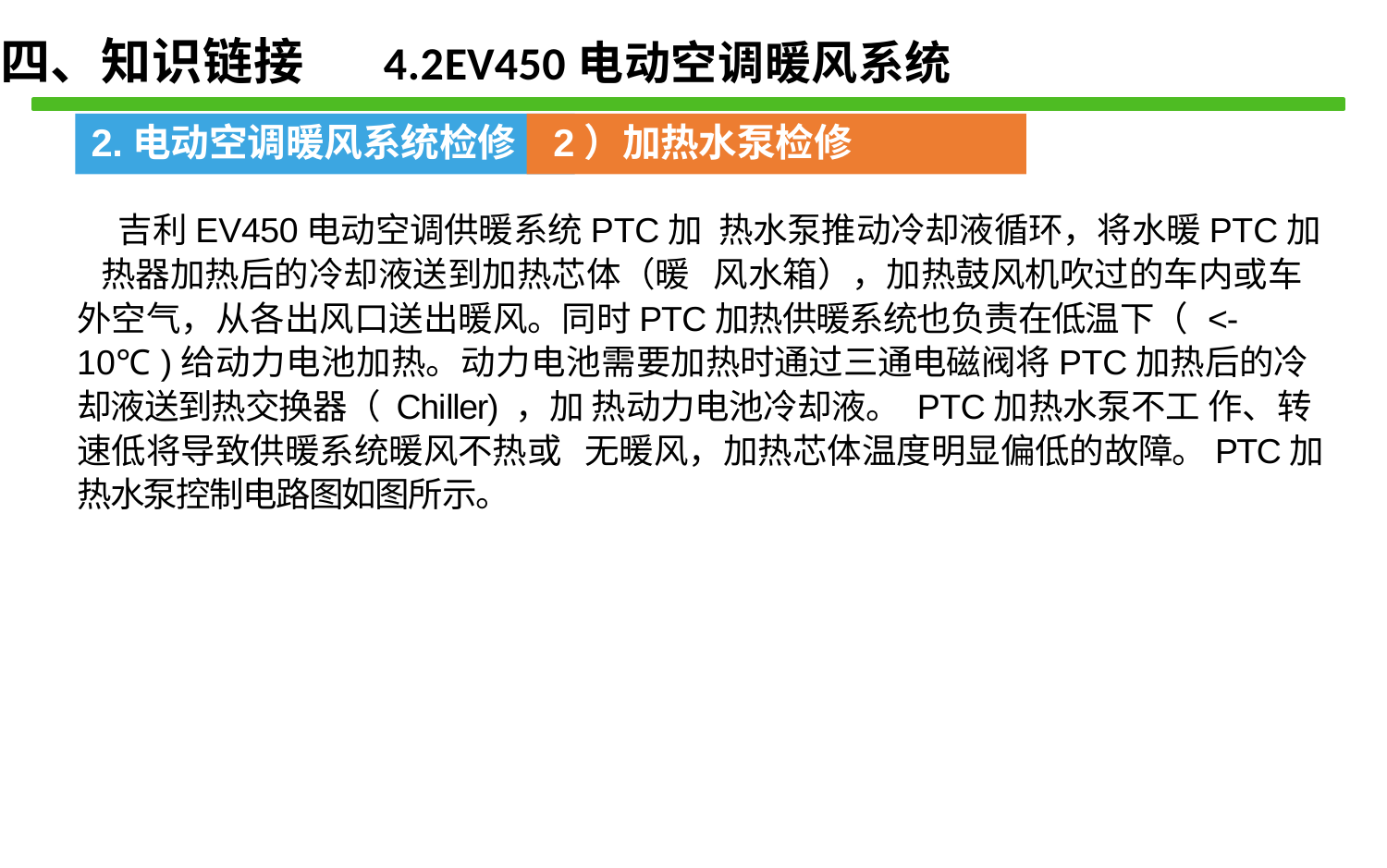

四、知识链接     4.2EV450电动空调暖风系统

2.电动空调暖风系统检修  2）加热水泵检修

吉利EV450电动空调供暖系统PTC加  热水泵推动冷却液循环，将水暖PTC加    热器加热后的冷却液送到加热芯体（暖   风水箱），加热鼓风机吹过的车内或车   外空气，从各出风口送出暖风。同时PTC加热供暖系统也负责在低温下（ <-10℃ )给动力电池加热。动力电池需要加热时通过三通电磁阀将PTC加热后的冷却液送到热交换器（ Chiller) ，加 热动力电池冷却液。 PTC加热水泵不工 作、转速低将导致供暖系统暖风不热或   无暖风，加热芯体温度明显偏低的故障。PTC加热水泵控制电路图如图所示。